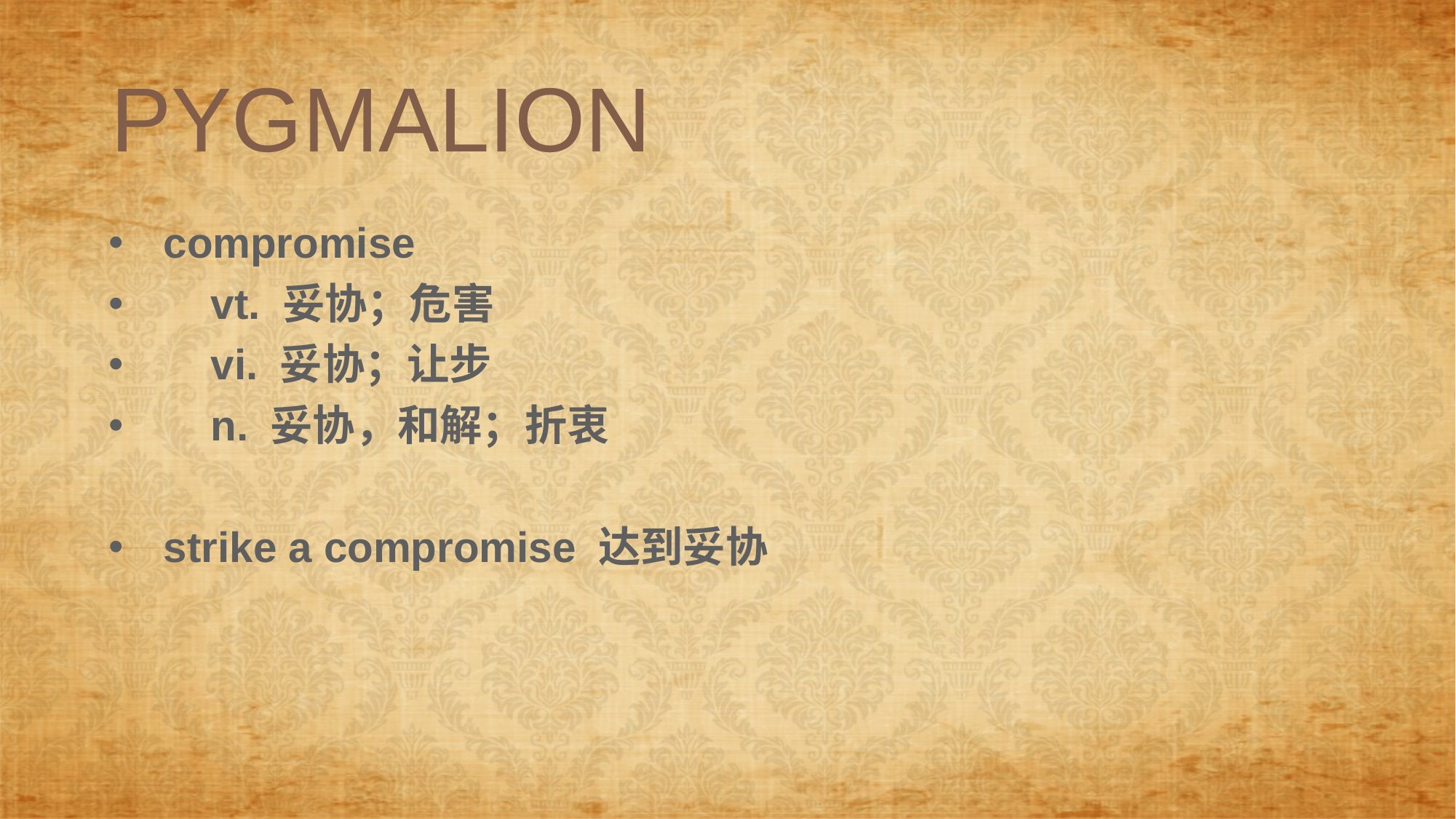

PYGMALION
compromise
    vt. 妥协；危害
    vi. 妥协；让步
    n. 妥协，和解；折衷

strike a compromise 达到妥协